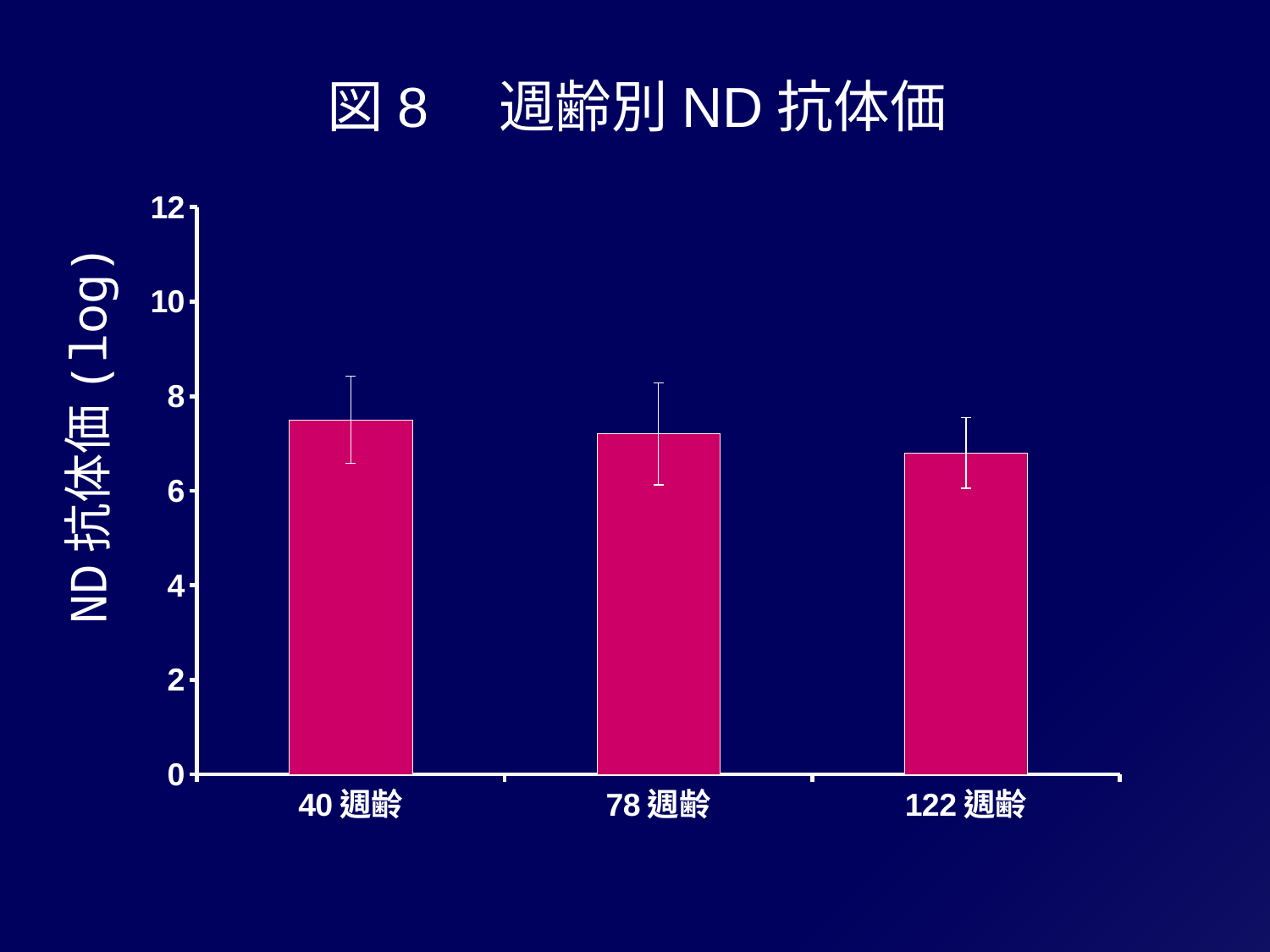

図8　週齢別ND抗体価

### Chart

| Category |  |
|---|---|
| 40週齢 | 7.5 |
| 78週齢 | 7.2 |
| 122週齢 | 6.8 |
ND抗体価(log)